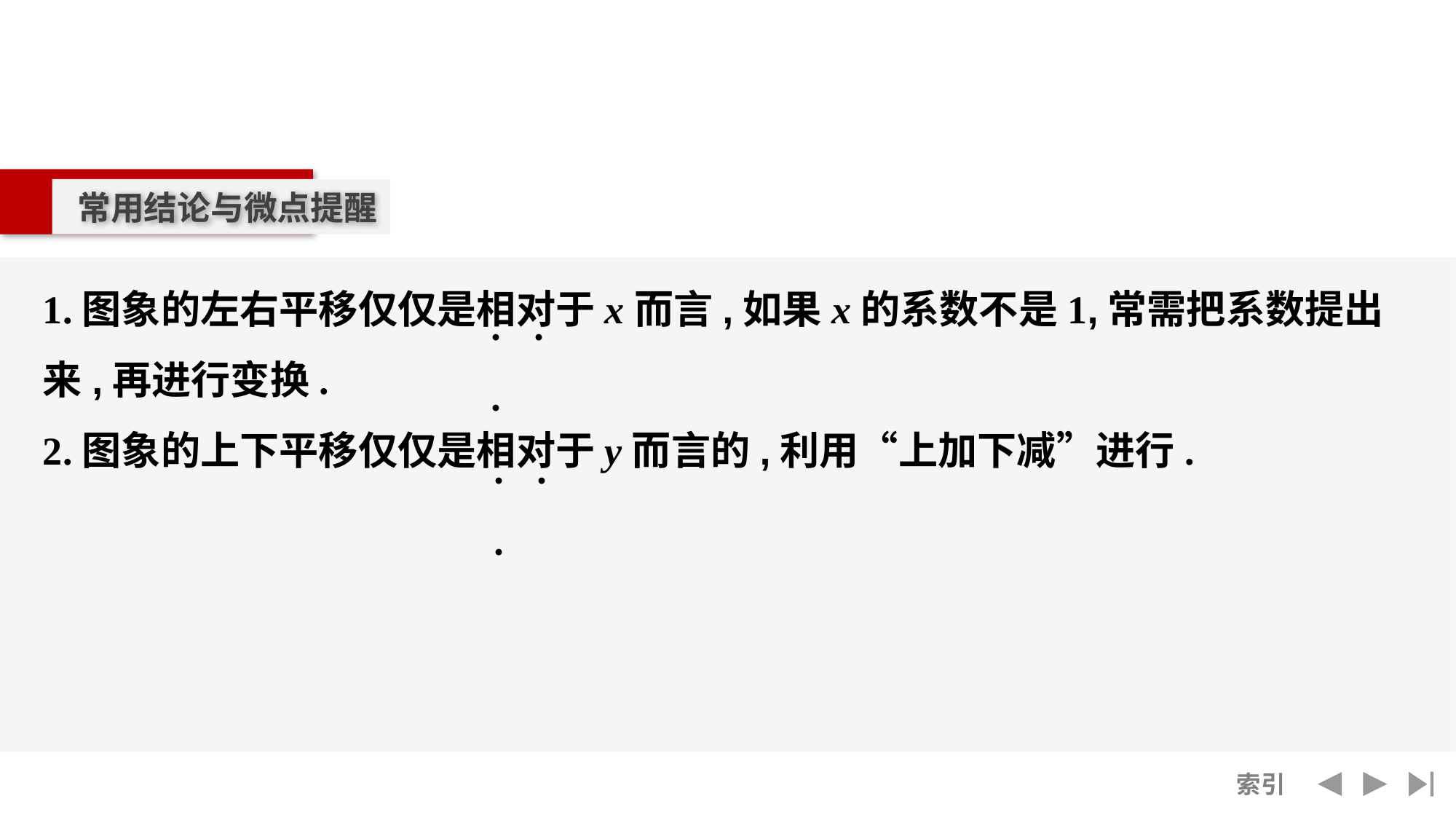

常用结论与微点提醒
1.图象的左右平移仅仅是相对于x而言,如果x的系数不是1,常需把系数提出来,再进行变换.
2.图象的上下平移仅仅是相对于y而言的,利用“上加下减”进行.

·   ·  ·

·   ·  ·